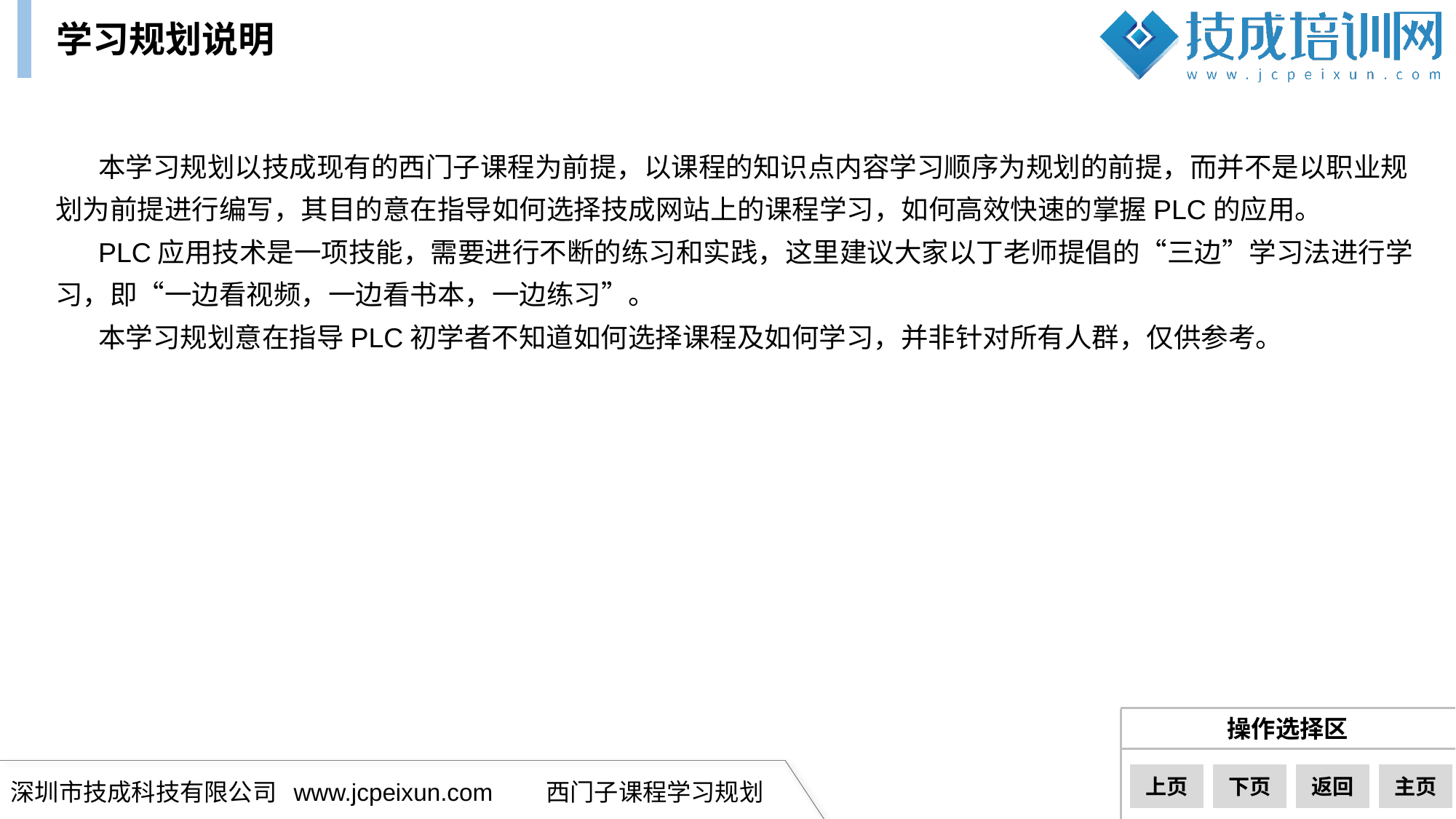

学习规划说明
本学习规划以技成现有的西门子课程为前提，以课程的知识点内容学习顺序为规划的前提，而并不是以职业规划为前提进行编写，其目的意在指导如何选择技成网站上的课程学习，如何高效快速的掌握PLC的应用。
PLC应用技术是一项技能，需要进行不断的练习和实践，这里建议大家以丁老师提倡的“三边”学习法进行学习，即“一边看视频，一边看书本，一边练习”。
本学习规划意在指导PLC初学者不知道如何选择课程及如何学习，并非针对所有人群，仅供参考。
上页
下页
返回
主页